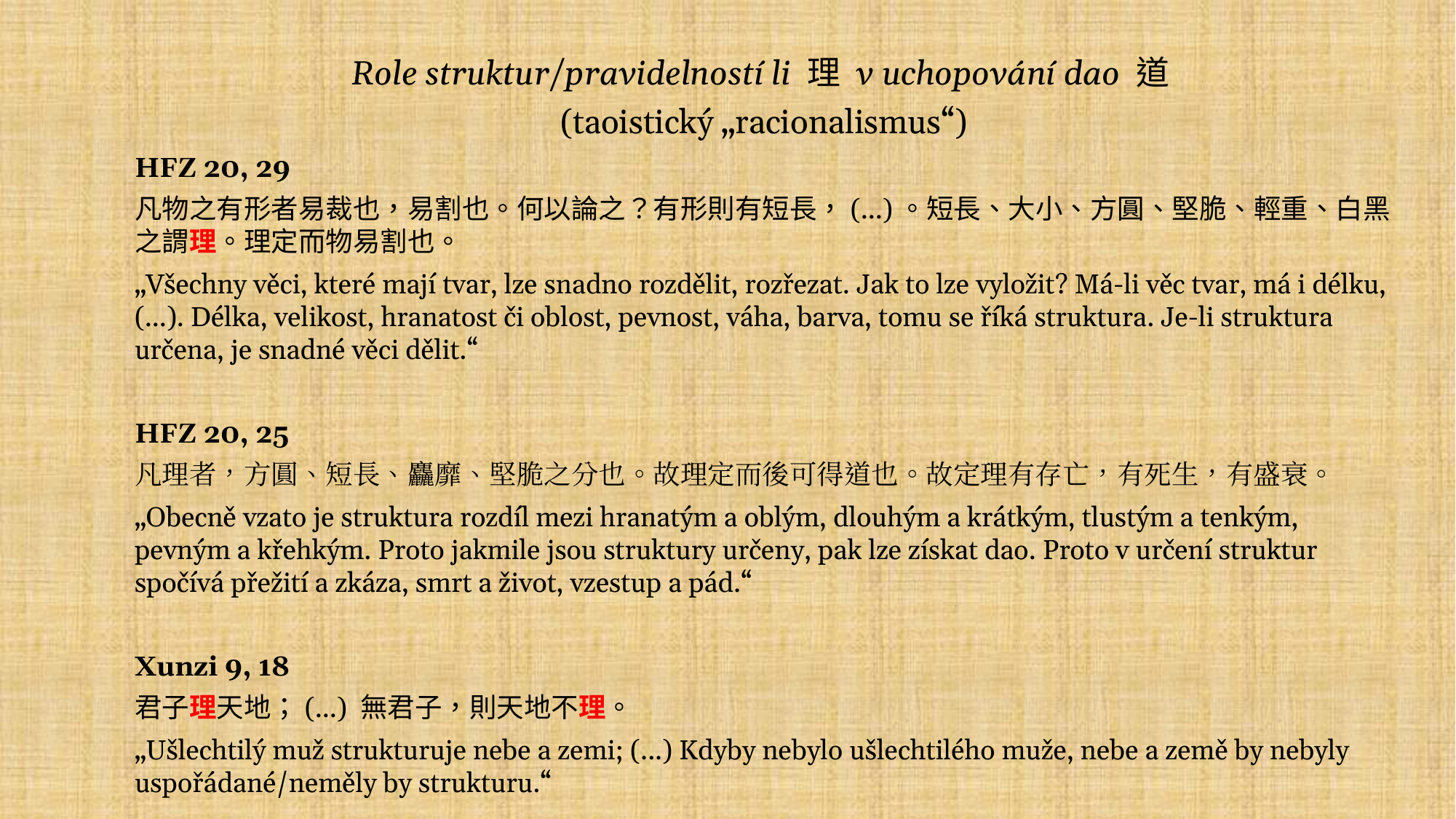

Role struktur/pravidelností li 理 v uchopování dao 道
(taoistický „racionalismus“)
HFZ 20, 29
凡物之有形者易裁也，易割也。何以論之？有形則有短長，(...)。短長、大小、方圓、堅脆、輕重、白黑之謂理。理定而物易割也。
„Všechny věci, které mají tvar, lze snadno rozdělit, rozřezat. Jak to lze vyložit? Má-li věc tvar, má i délku, (...). Délka, velikost, hranatost či oblost, pevnost, váha, barva, tomu se říká struktura. Je-li struktura určena, je snadné věci dělit.“

HFZ 20, 25
凡理者，方圓、短長、麤靡、堅脆之分也。故理定而後可得道也。故定理有存亡，有死生，有盛衰。
„Obecně vzato je struktura rozdíl mezi hranatým a oblým, dlouhým a krátkým, tlustým a tenkým, pevným a křehkým. Proto jakmile jsou struktury určeny, pak lze získat dao. Proto v určení struktur spočívá přežití a zkáza, smrt a život, vzestup a pád.“

Xunzi 9, 18
君子理天地；(...) 無君子，則天地不理。
„Ušlechtilý muž strukturuje nebe a zemi; (...) Kdyby nebylo ušlechtilého muže, nebe a země by nebyly uspořádané/neměly by strukturu.“